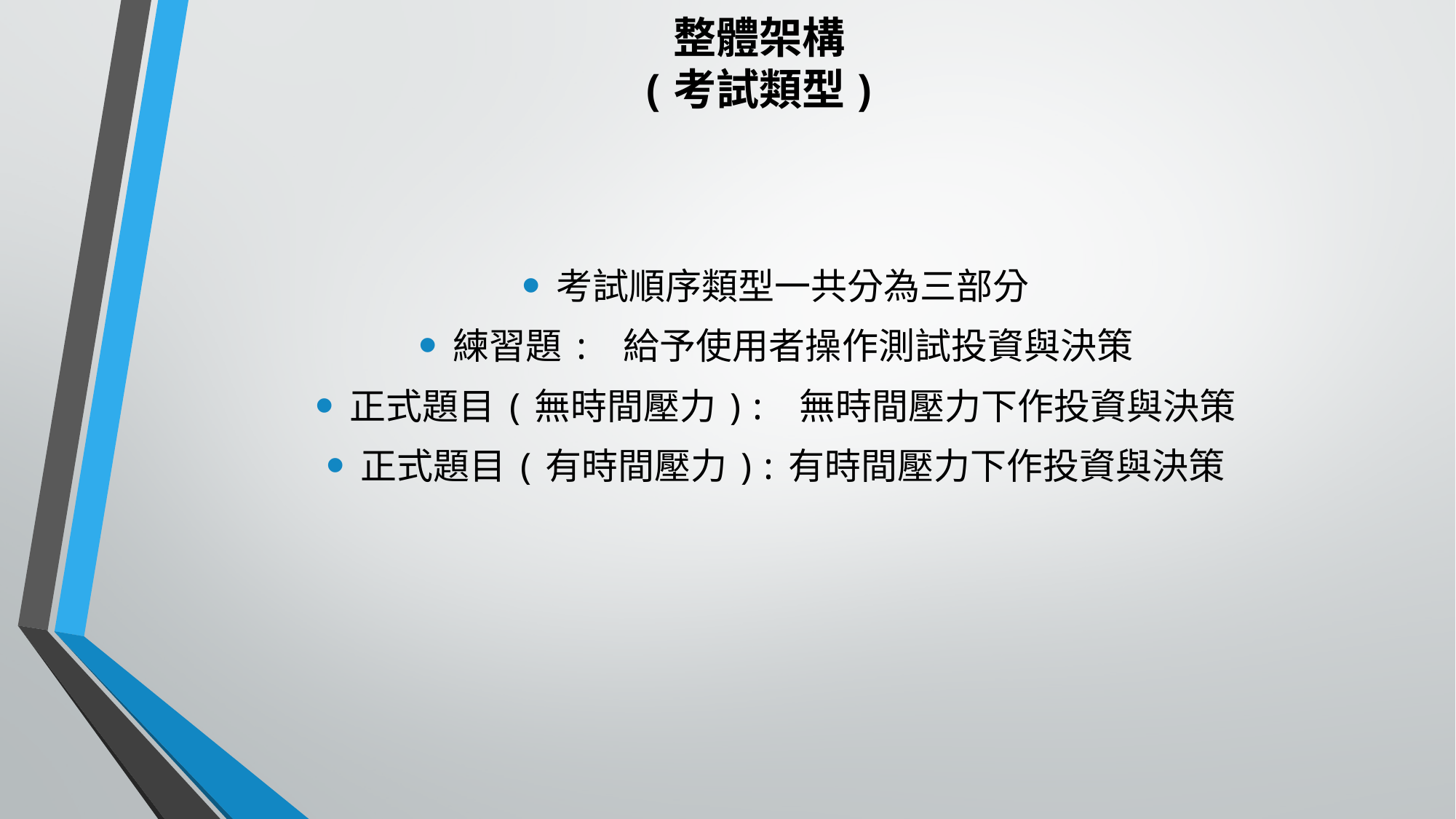

# 整體架構 (考試類型)
考試順序類型一共分為三部分
練習題: 給予使用者操作測試投資與決策
正式題目(無時間壓力): 無時間壓力下作投資與決策
正式題目(有時間壓力):有時間壓力下作投資與決策